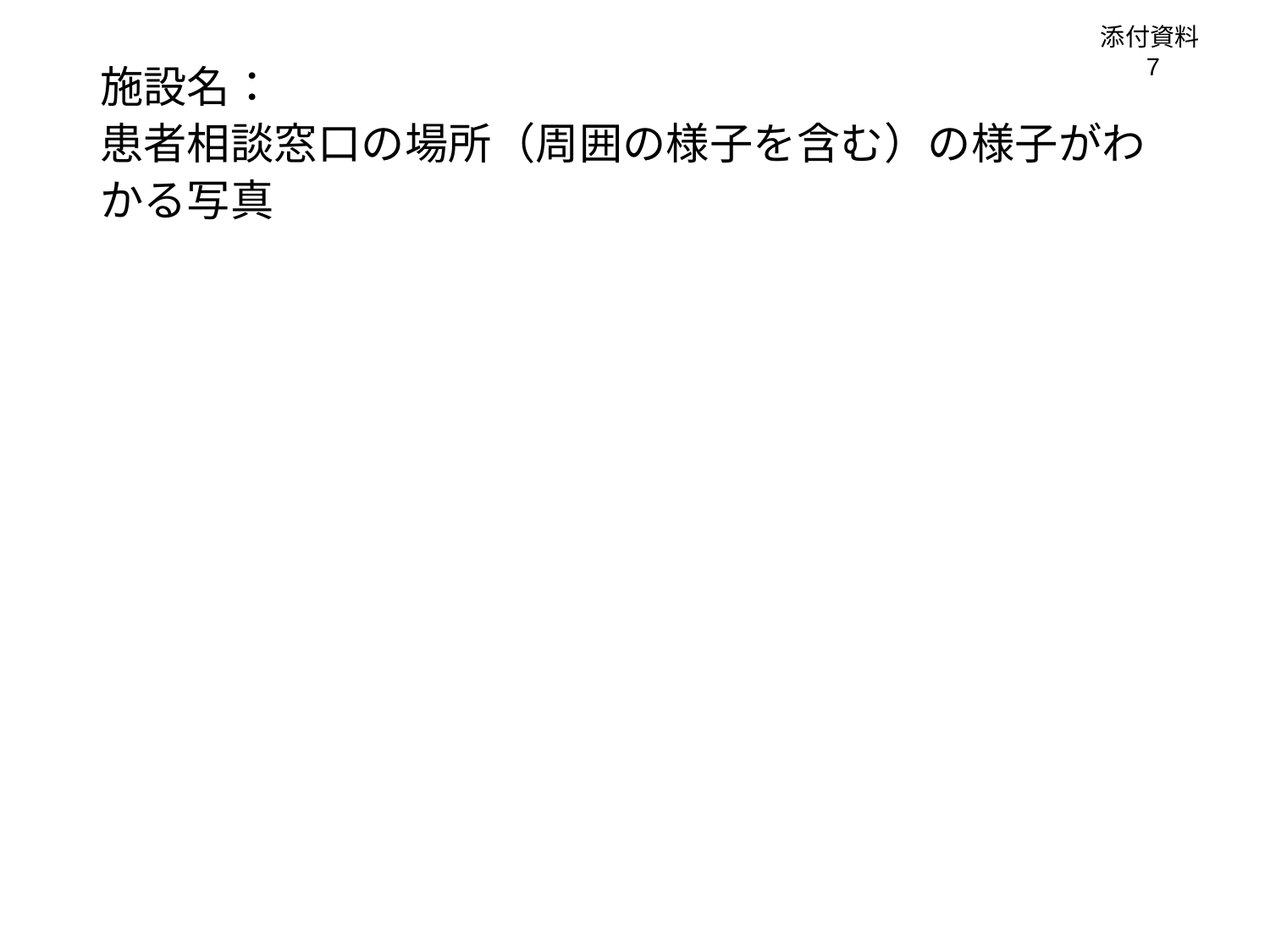

添付資料7
# 施設名： 患者相談窓口の場所（周囲の様子を含む）の様子がわかる写真